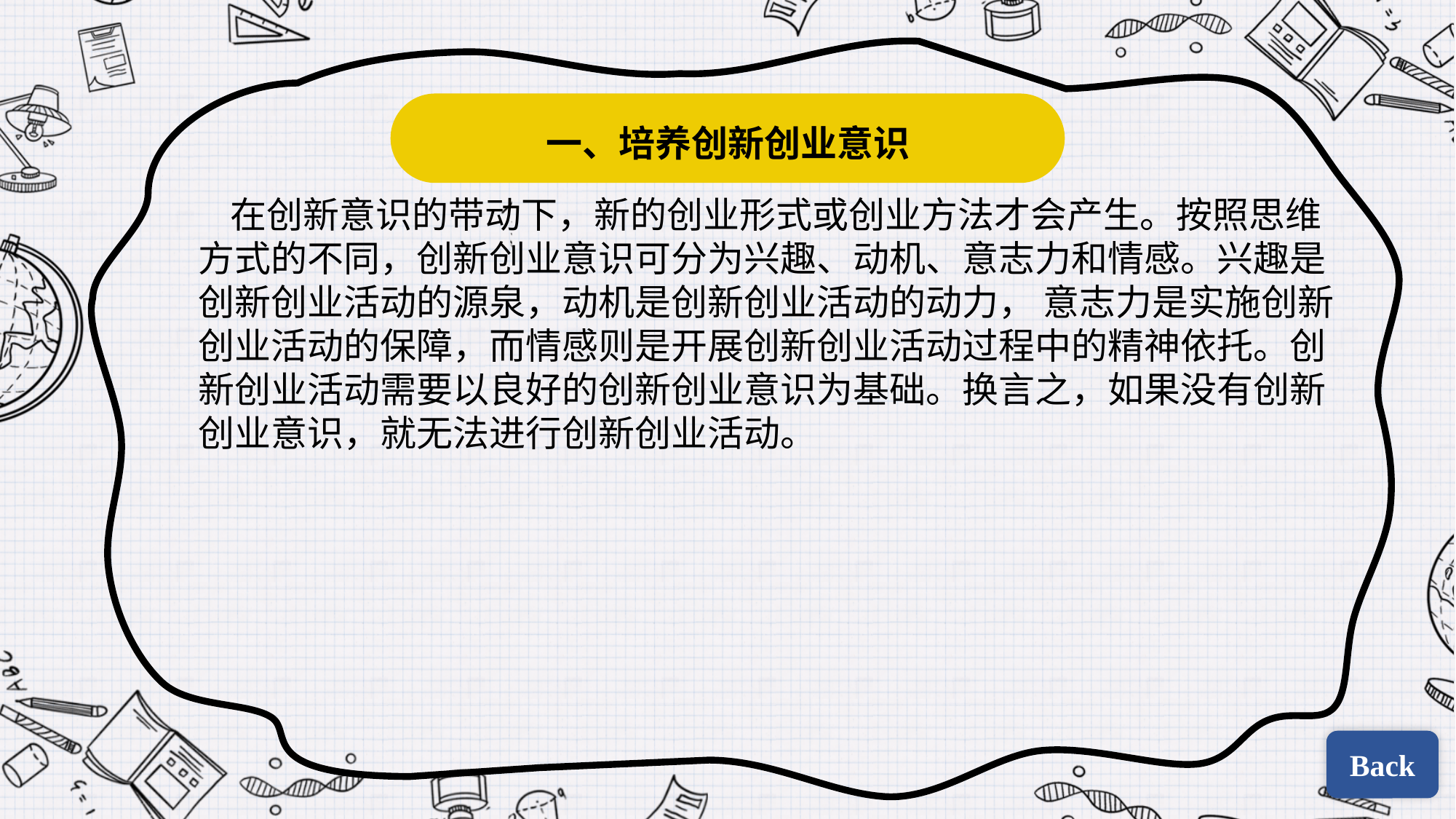

一、培养创新创业意识
在创新意识的带动下，新的创业形式或创业方法才会产生。按照思维方式的不同，创新创业意识可分为兴趣、动机、意志力和情感。兴趣是创新创业活动的源泉，动机是创新创业活动的动力， 意志力是实施创新创业活动的保障，而情感则是开展创新创业活动过程中的精神依托。创新创业活动需要以良好的创新创业意识为基础。换言之，如果没有创新创业意识，就无法进行创新创业活动。

Back